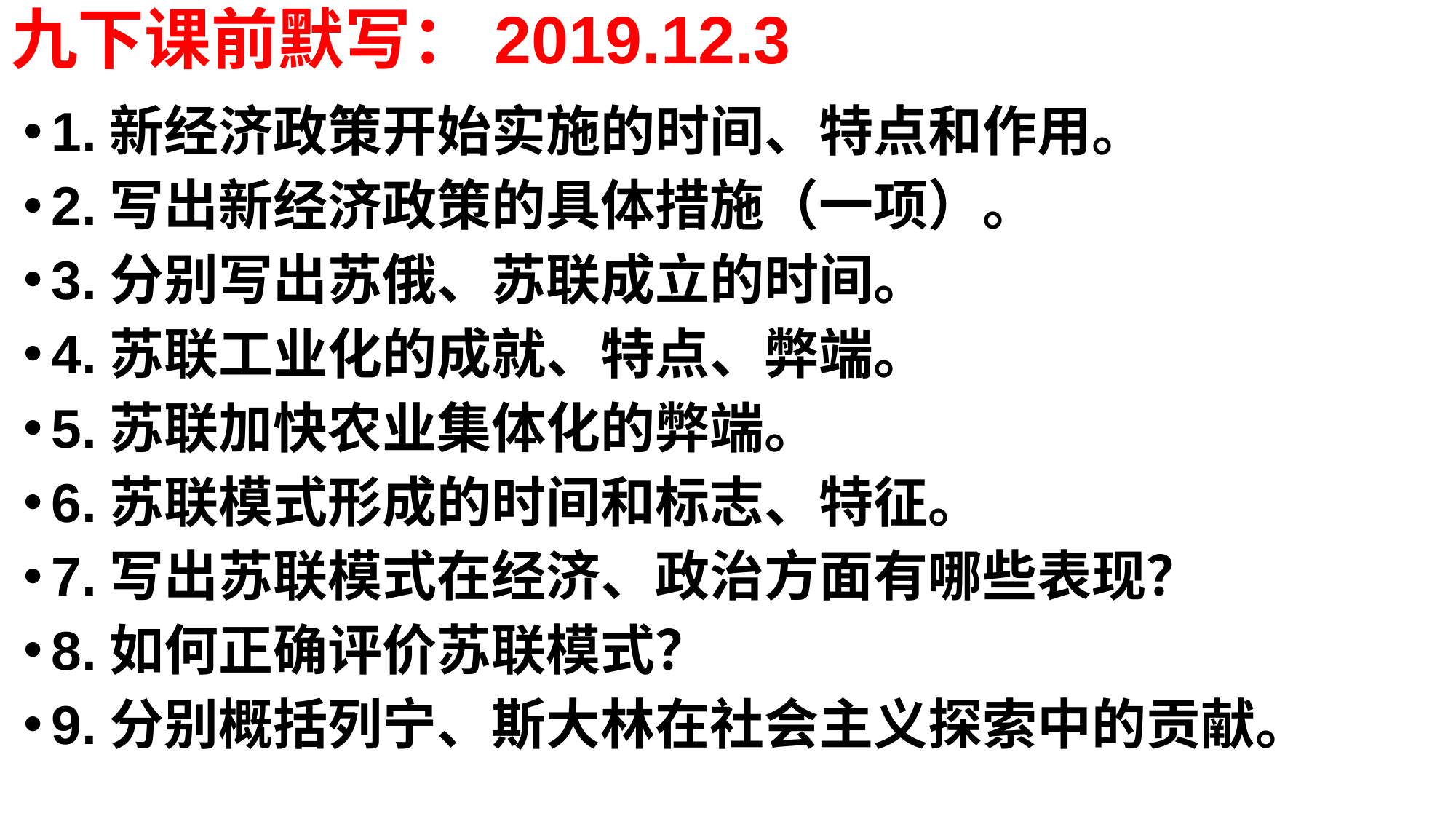

# 九下课前默写：2019.12.3
1.新经济政策开始实施的时间、特点和作用。
2.写出新经济政策的具体措施（一项）。
3.分别写出苏俄、苏联成立的时间。
4.苏联工业化的成就、特点、弊端。
5.苏联加快农业集体化的弊端。
6.苏联模式形成的时间和标志、特征。
7.写出苏联模式在经济、政治方面有哪些表现？
8.如何正确评价苏联模式？
9.分别概括列宁、斯大林在社会主义探索中的贡献。